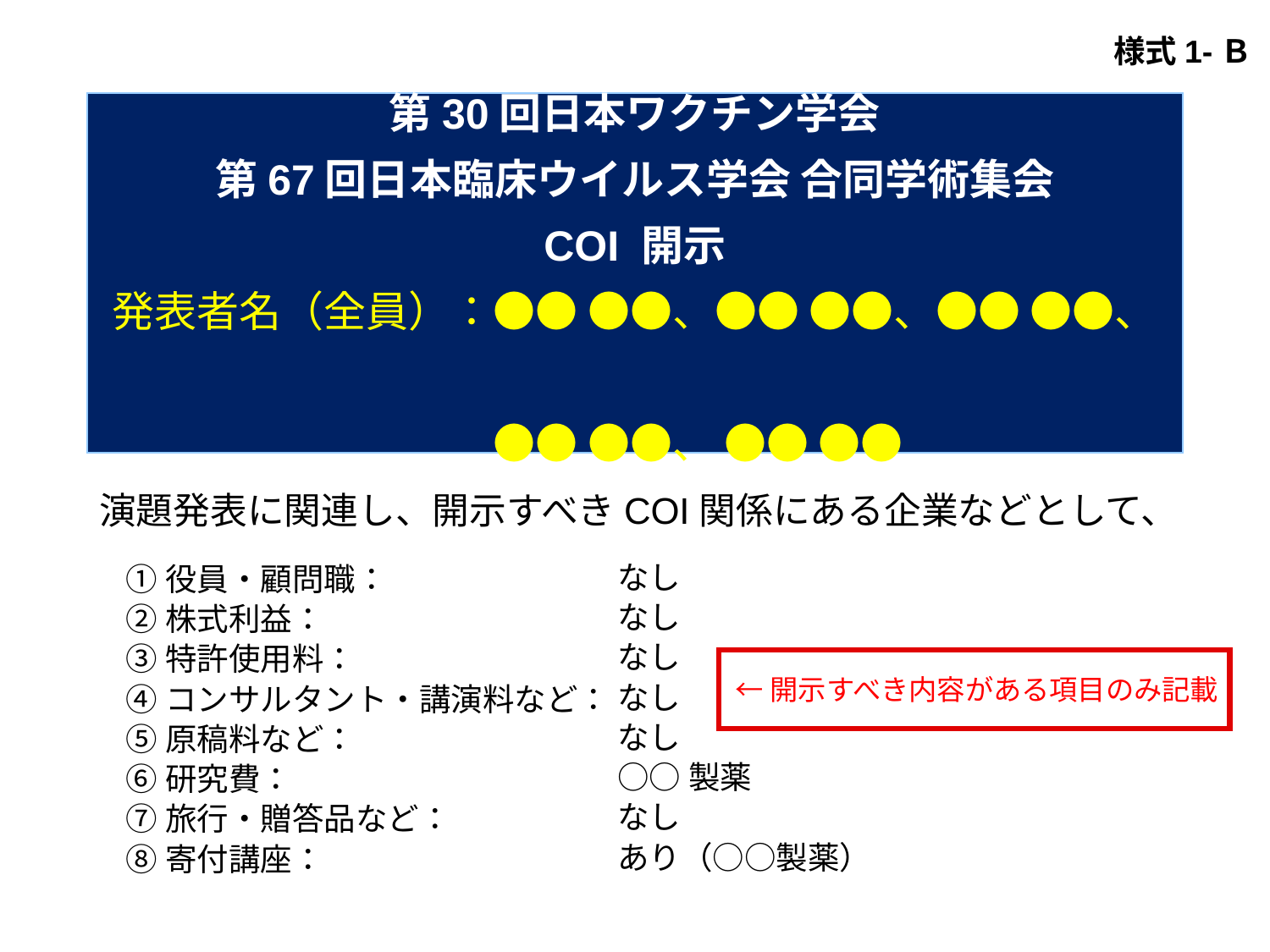

様式1-Ｂ

第30回日本ワクチン学会
第67回日本臨床ウイルス学会 合同学術集会
COI 開示
発表者名（全員）：●● ●●、●● ●●、●● ●●、
　　　●● ●●、 ●● ●●

演題発表に関連し、開示すべきCOI 関係にある企業などとして、
なし
なし
なし
なし
なし
○○製薬
なし
あり（○○製薬）

①役員・顧問職：
②株式利益：
③特許使用料：
④コンサルタント・講演料など：
⑤原稿料など：
⑥研究費：
⑦旅行・贈答品など：
⑧寄付講座：

←開示すべき内容がある項目のみ記載